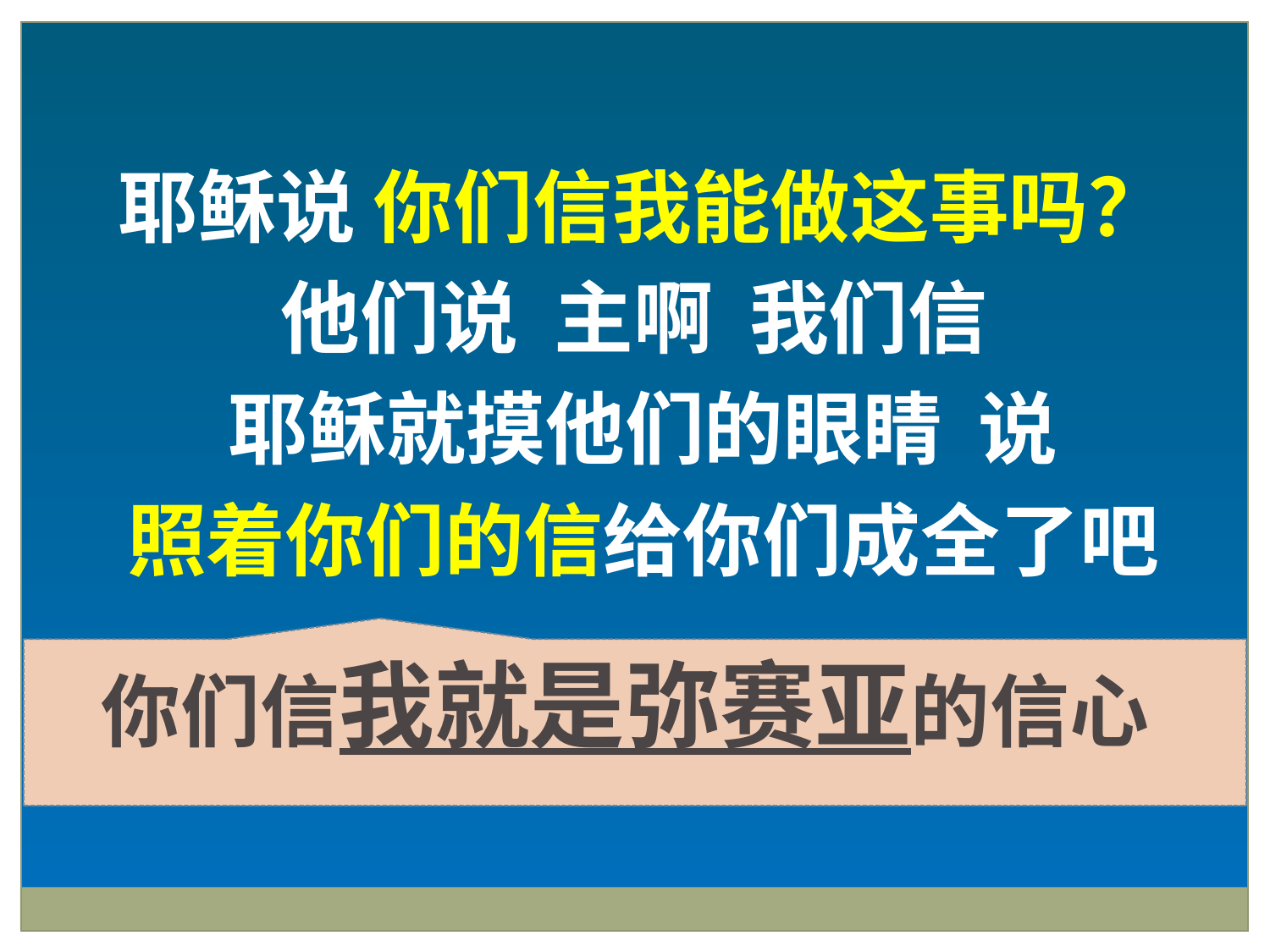

耶稣说 你们信我能做这事吗？
他们说  主啊  我们信
耶稣就摸他们的眼睛  说
照着你们的信给你们成全了吧

你们信我就是弥赛亚的信心